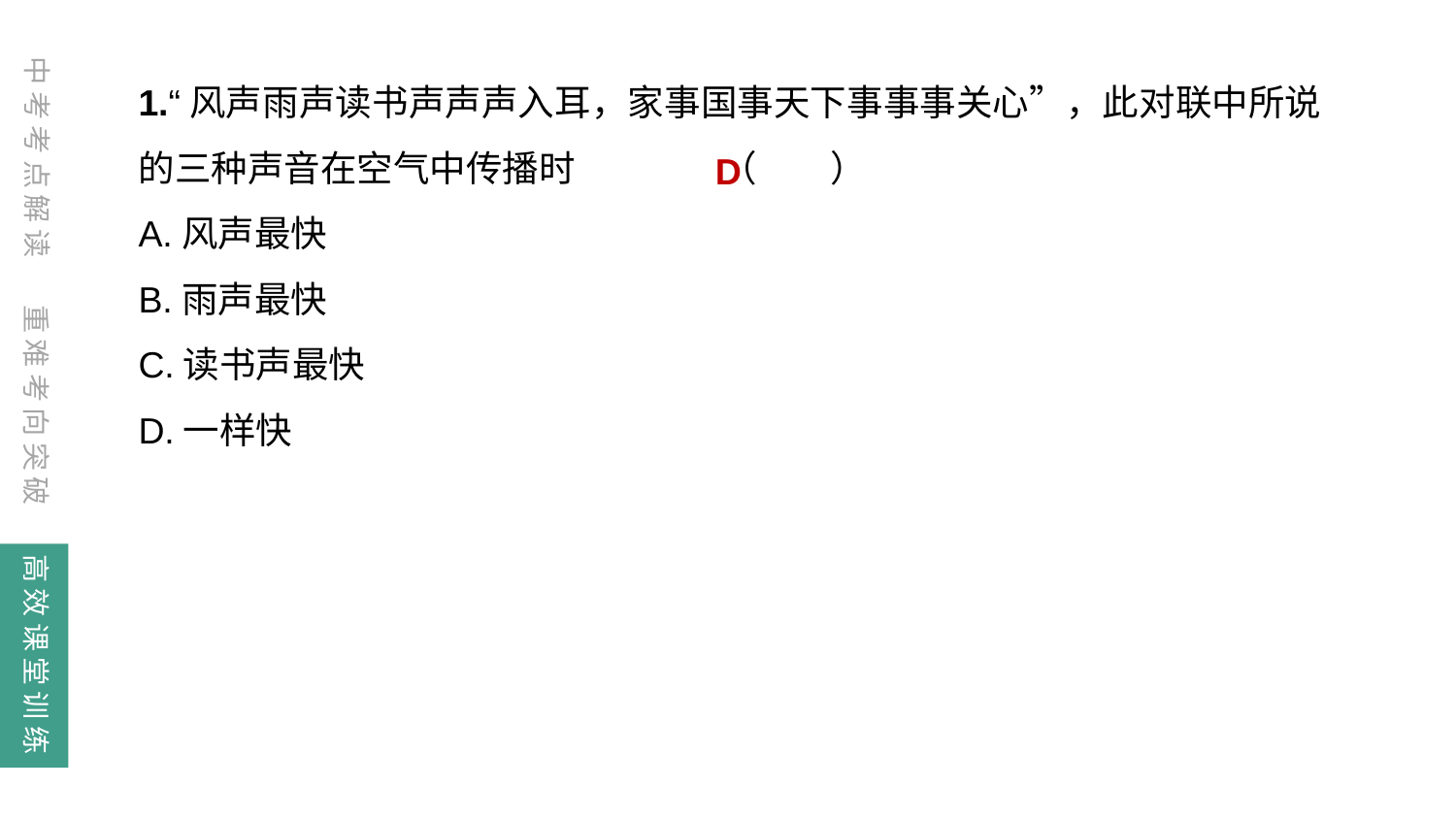

中考考点解读
1.“风声雨声读书声声声入耳，家事国事天下事事事关心”，此对联中所说的三种声音在空气中传播时	（　　）
A.风声最快
B.雨声最快
C.读书声最快
D.一样快
D
重难考向突破
高效课堂训练